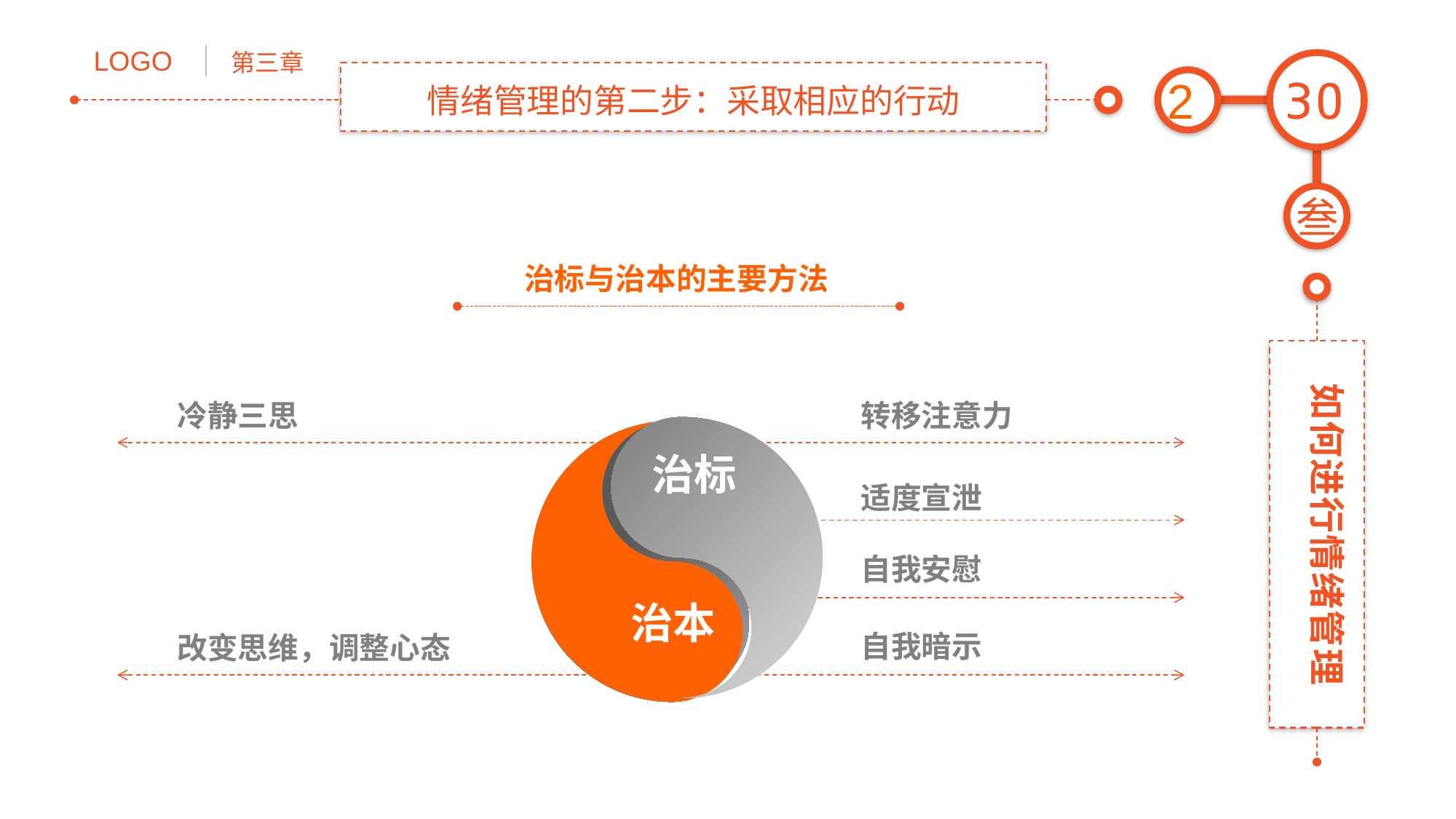

情绪管理的第二步：采取相应的行动
2
治标与治本的主要方法
冷静三思
转移注意力

治标

治本
适度宣泄
自我安慰
自我暗示
改变思维，调整心态